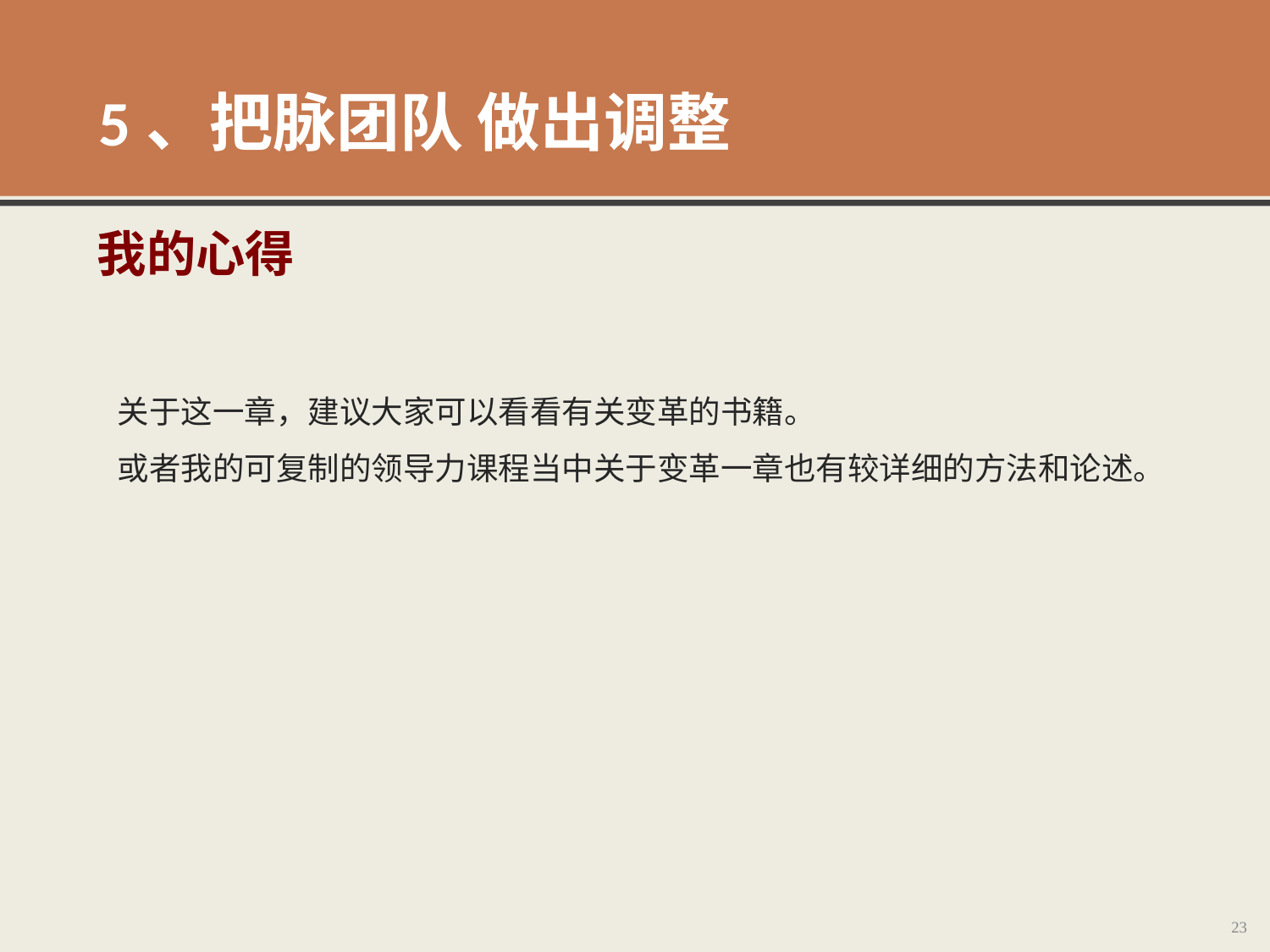

5、把脉团队 做出调整

我的心得
关于这一章，建议大家可以看看有关变革的书籍。
或者我的可复制的领导力课程当中关于变革一章也有较详细的方法和论述。
23